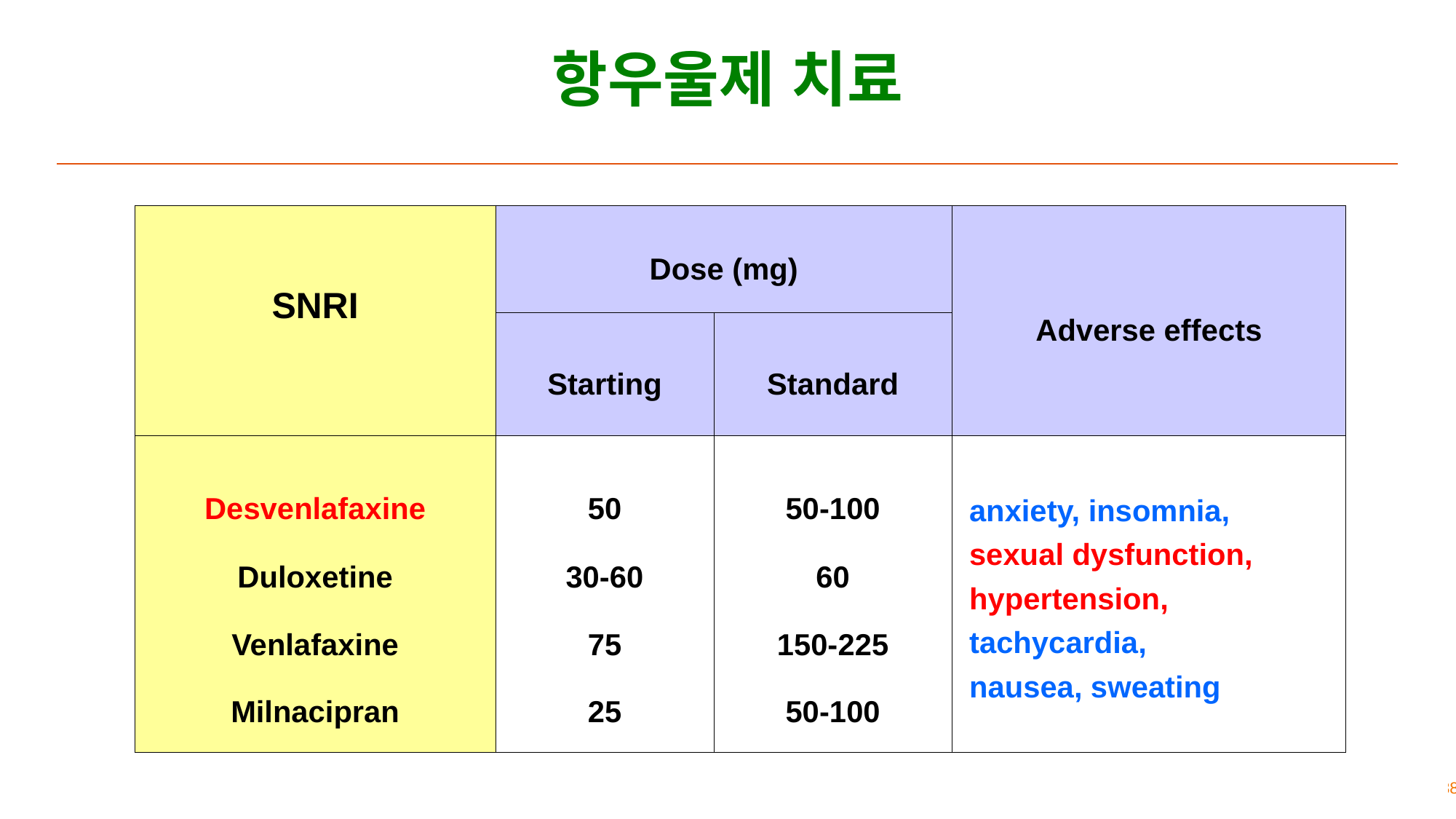

항우울제 치료
| SNRI | Dose (mg) |  | Adverse effects |
| --- | --- | --- | --- |
|  | Starting | Standard |  |
| Desvenlafaxine Duloxetine Venlafaxine Milnacipran | 50 30-60 75 25 | 50-100 60 150-225 50-100 | anxiety, insomnia, sexual dysfunction, hypertension, tachycardia, nausea, sweating |